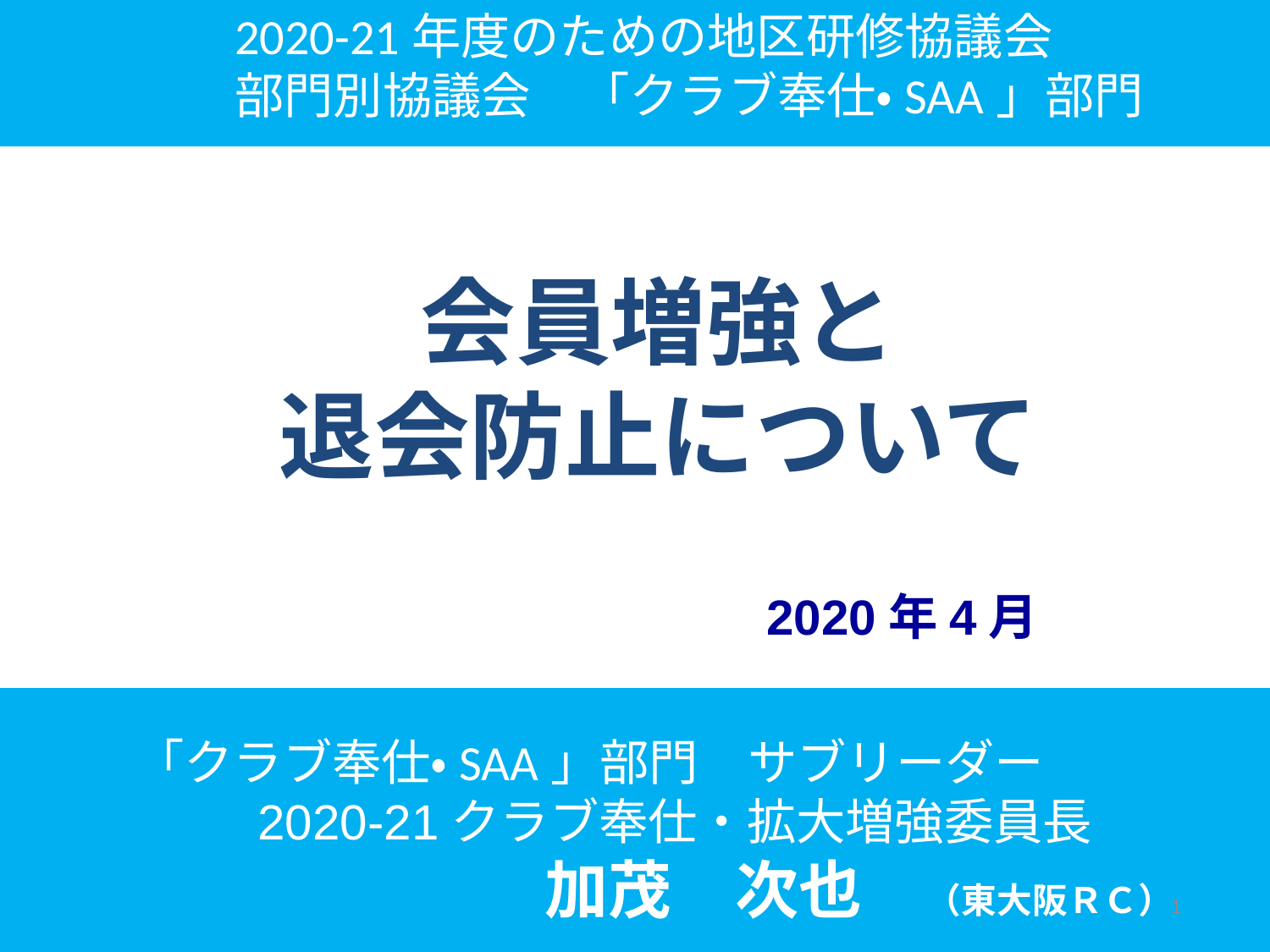

2020-21年度のための地区研修協議会
部門別協議会　「クラブ奉仕・SAA」部門
会員増強と
退会防止について
2020年4月

「クラブ奉仕・SAA」部門　サブリーダー
　2020-21クラブ奉仕・拡大増強委員長
  　　　　　　　　　加茂　次也　（東大阪ＲＣ）
1